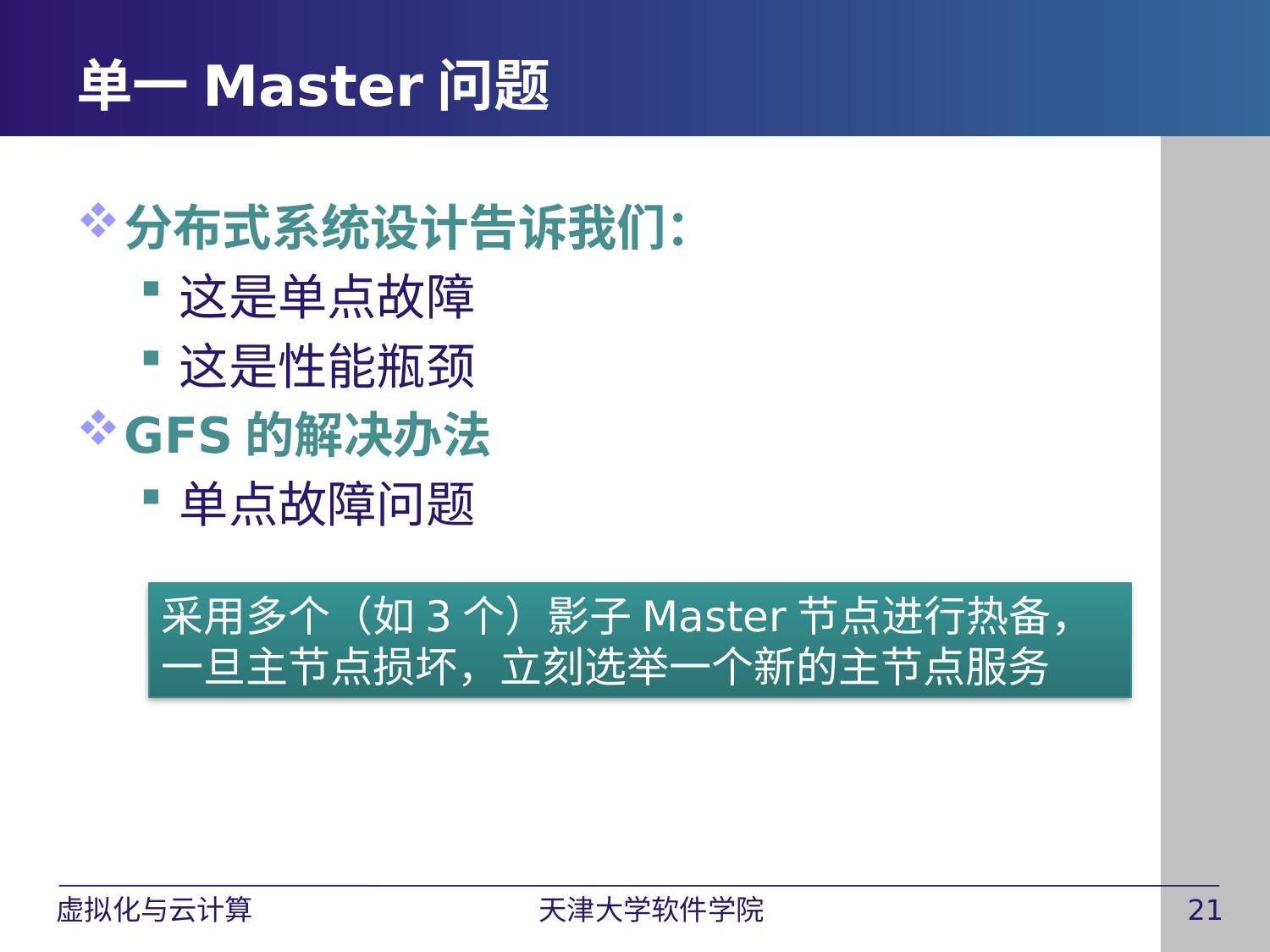

# 单一Master问题
分布式系统设计告诉我们：
这是单点故障
这是性能瓶颈
GFS的解决办法
单点故障问题
采用多个（如3个）影子Master节点进行热备，一旦主节点损坏，立刻选举一个新的主节点服务